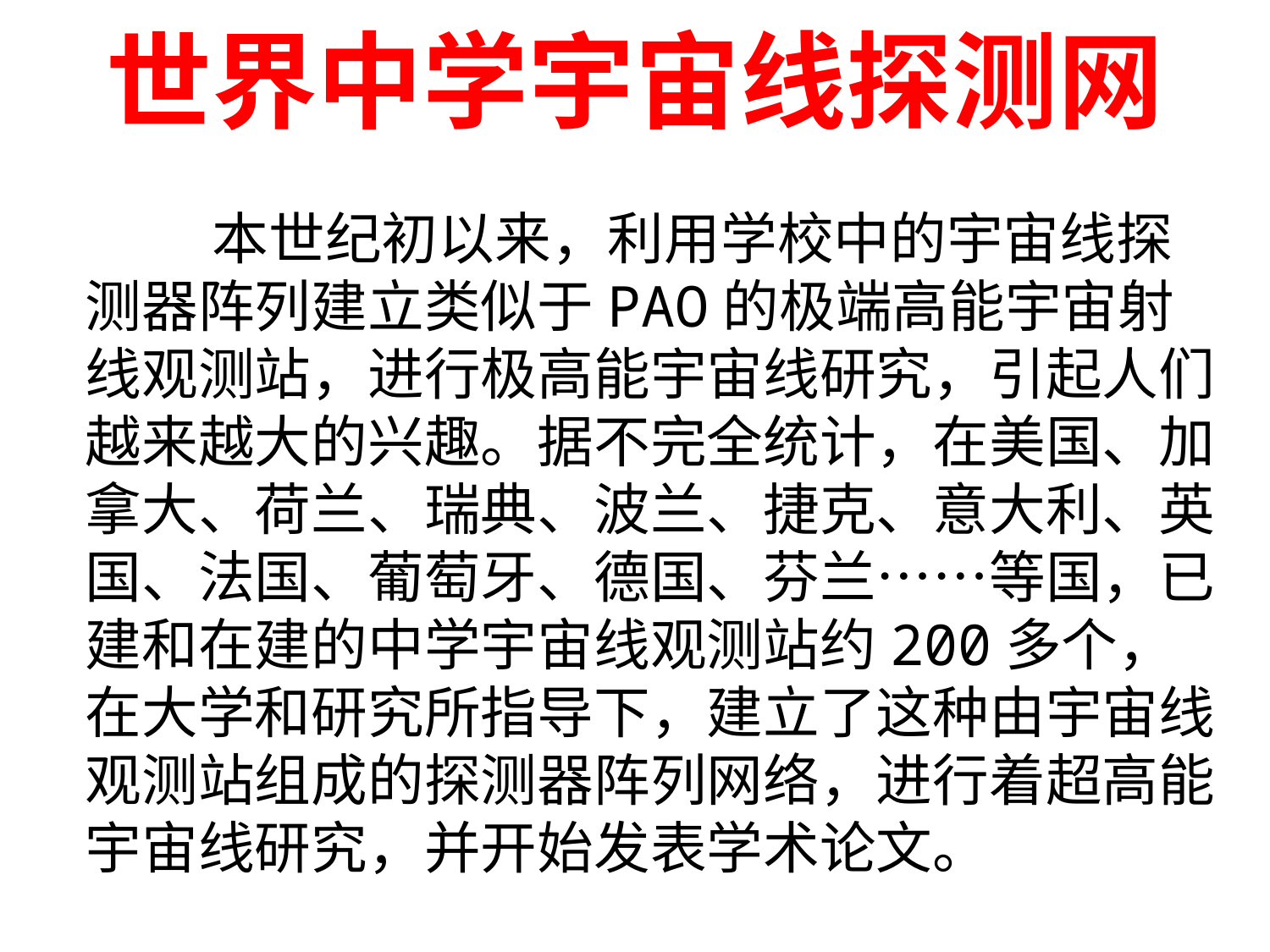

# 世界中学宇宙线探测网
		本世纪初以来，利用学校中的宇宙线探测器阵列建立类似于PAO的极端高能宇宙射线观测站，进行极高能宇宙线研究，引起人们越来越大的兴趣。据不完全统计，在美国、加拿大、荷兰、瑞典、波兰、捷克、意大利、英国、法国、葡萄牙、德国、芬兰……等国，已建和在建的中学宇宙线观测站约200多个，在大学和研究所指导下，建立了这种由宇宙线观测站组成的探测器阵列网络，进行着超高能宇宙线研究，并开始发表学术论文。